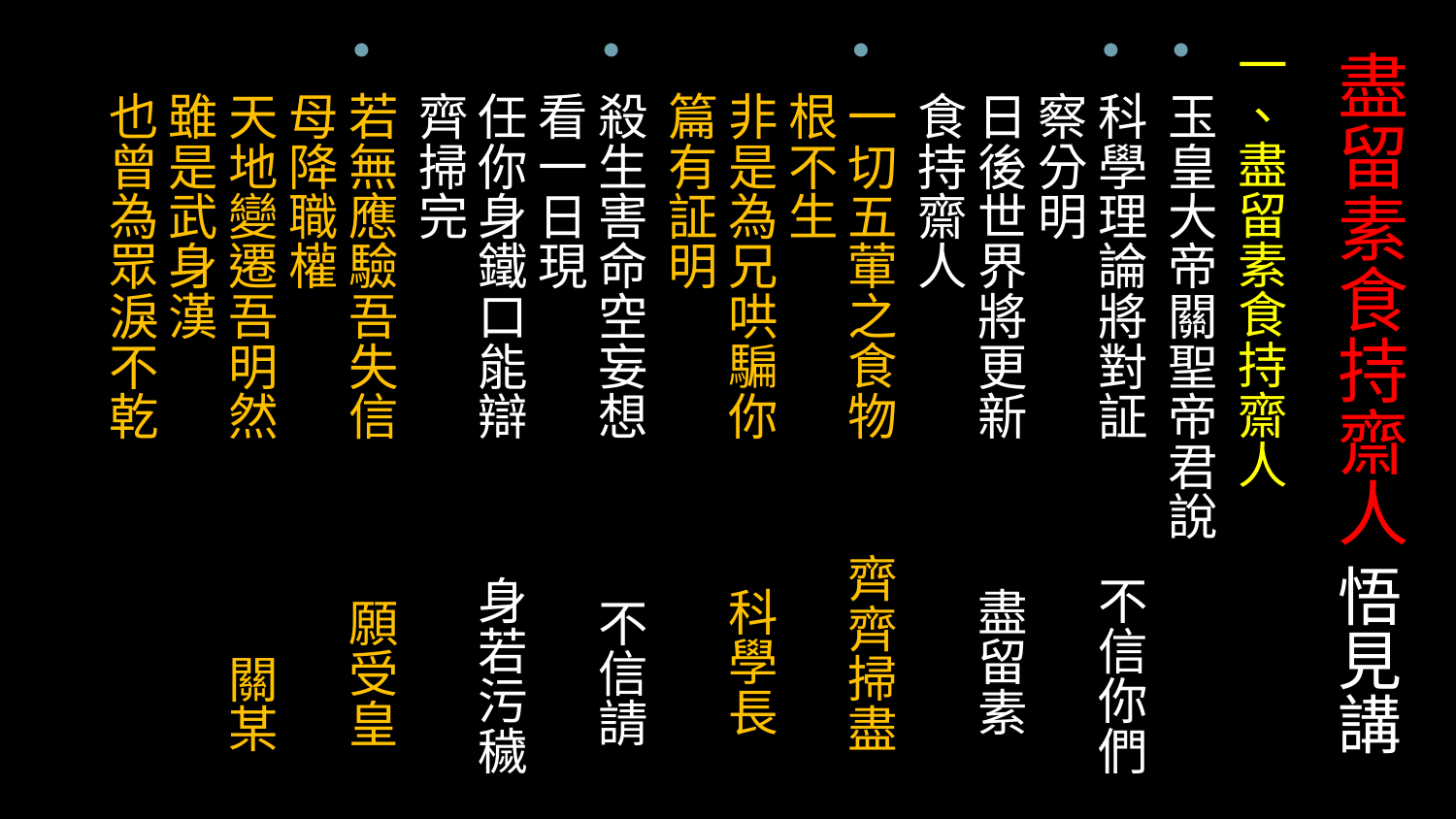

# 盡留素食持齋人 悟見講
一、盡留素食持齋人
玉皇大帝關聖帝君說
科學理論將對証            不信你們察分明
日後世界將更新             盡留素食持齋人
一切五葷之食物          齊齊掃盡根不生
非是為兄哄騙你             科學長篇有証明
殺生害命空妄想              不信請看一日現　
任你身鐵口能辯            身若污穢齊掃完
若無應驗吾失信              願受皇母降職權
天地變遷吾明然                   關某雖是武身漢
也曾為眾淚不乾